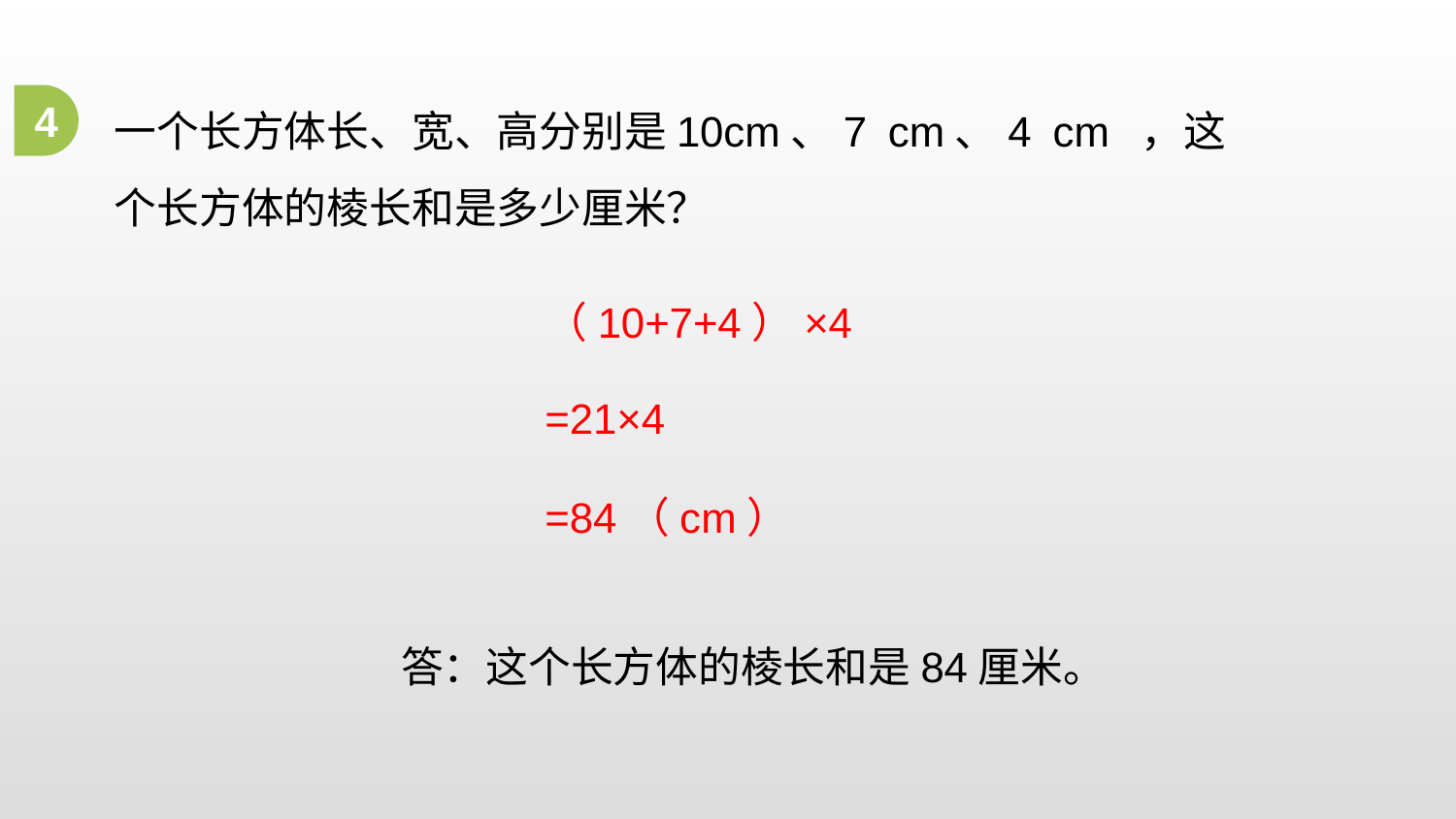

一个长方体长、宽、高分别是10cm、7 cm、4 cm ，这个长方体的棱长和是多少厘米？
4
（10+7+4）×4
=21×4
=84（cm）
答：这个长方体的棱长和是84厘米。